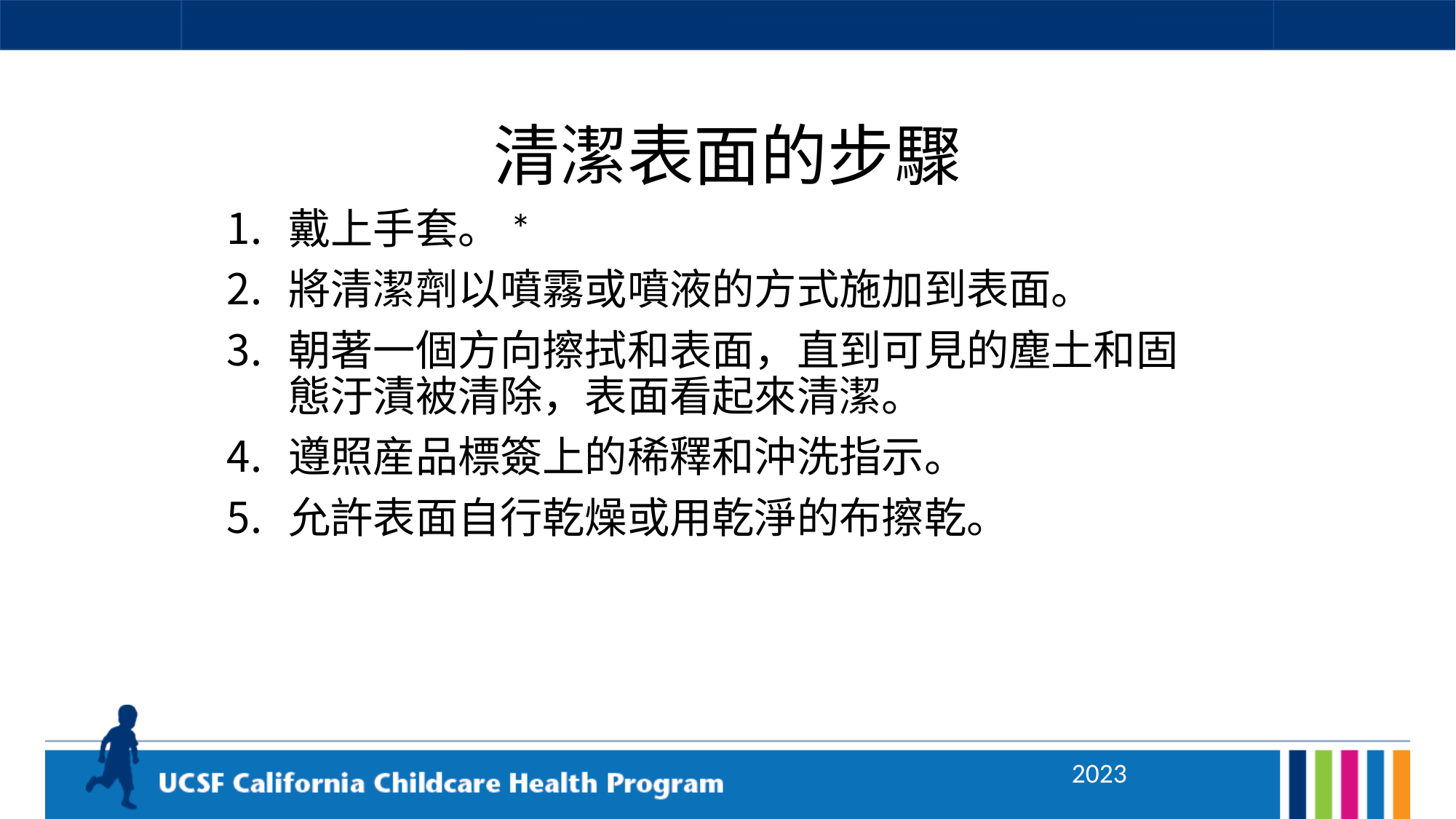

# 清潔表面的步驟
戴上手套。*
將清潔劑以噴霧或噴液的方式施加到表面。
朝著一個方向擦拭和表面，直到可見的塵土和固態汙漬被清除，表面看起來清潔。
遵照産品標簽上的稀釋和沖洗指示。
允許表面自行乾燥或用乾淨的布擦乾。

2023